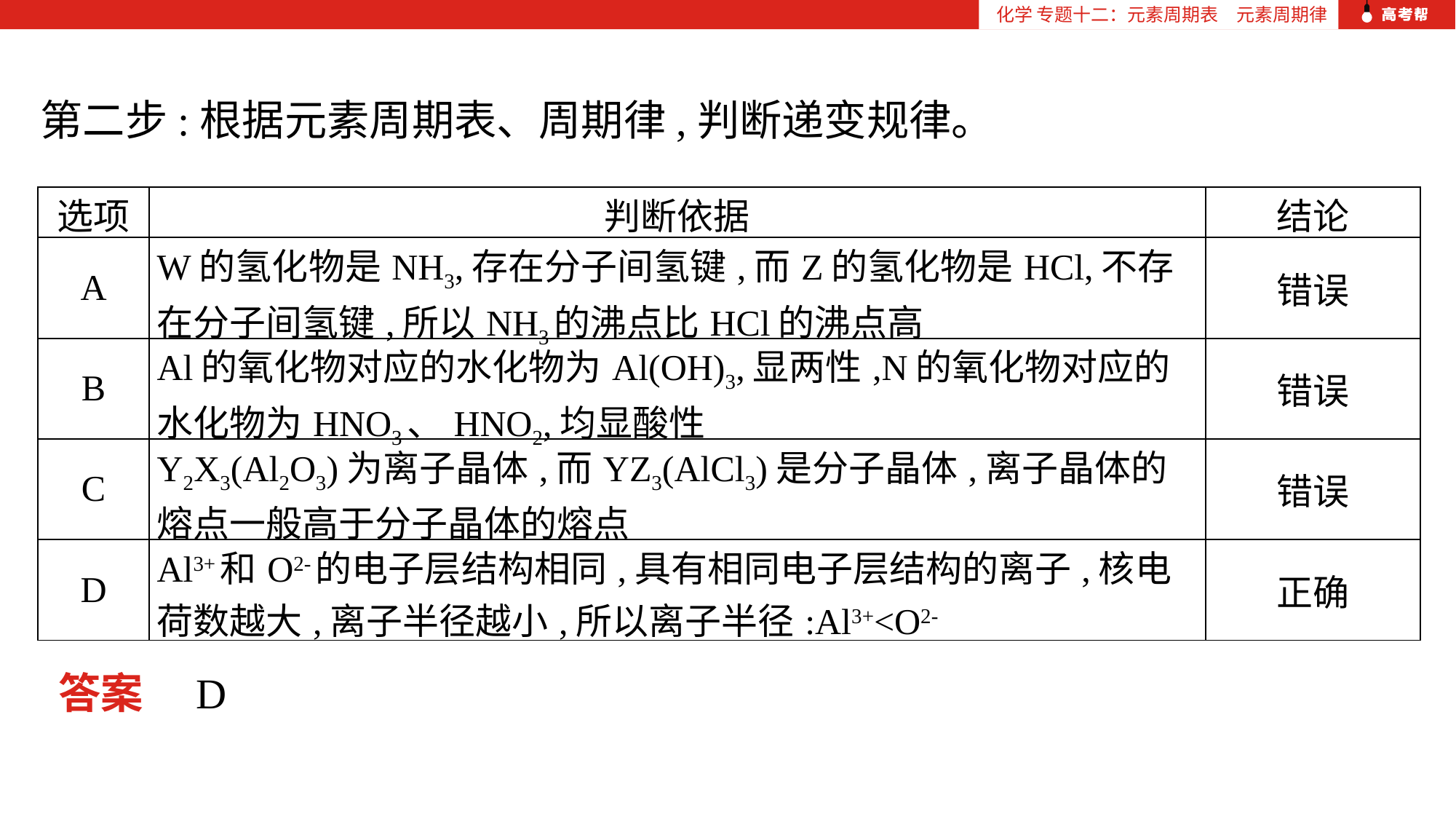

化学 专题十二：元素周期表　元素周期律
第二步:根据元素周期表、周期律,判断递变规律。
| 选项 | 判断依据 | 结论 |
| --- | --- | --- |
| A | W的氢化物是NH3,存在分子间氢键,而Z的氢化物是HCl,不存在分子间氢键,所以NH3的沸点比HCl的沸点高 | 错误 |
| B | Al的氧化物对应的水化物为Al(OH)3,显两性,N的氧化物对应的水化物为HNO3、HNO2,均显酸性 | 错误 |
| C | Y2X3(Al2O3)为离子晶体,而YZ3(AlCl3)是分子晶体,离子晶体的熔点一般高于分子晶体的熔点 | 错误 |
| D | Al3+和O2-的电子层结构相同,具有相同电子层结构的离子,核电荷数越大,离子半径越小,所以离子半径:Al3+<O2- | 正确 |
答案　D